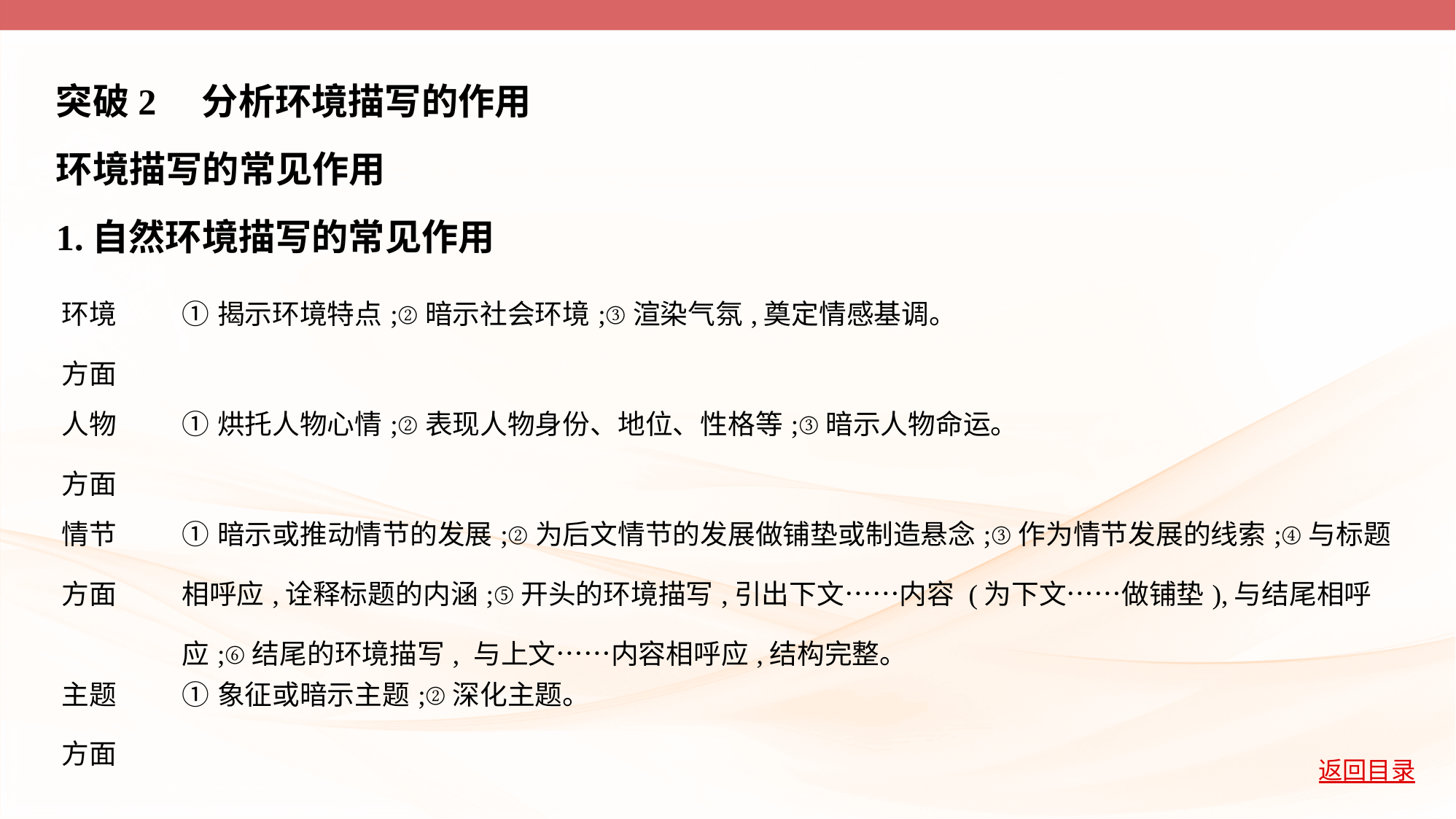

突破2　分析环境描写的作用
环境描写的常见作用
1.自然环境描写的常见作用
| 环境 方面 | ①揭示环境特点;②暗示社会环境;③渲染气氛,奠定情感基调。 |
| --- | --- |
| 人物 方面 | ①烘托人物心情;②表现人物身份、地位、性格等;③暗示人物命运。 |
| 情节 方面 | ①暗示或推动情节的发展;②为后文情节的发展做铺垫或制造悬念;③作为情节发展的线索;④与标题相呼应,诠释标题的内涵;⑤开头的环境描写,引出下文……内容 (为下文……做铺垫),与结尾相呼应;⑥结尾的环境描写, 与上文……内容相呼应,结构完整。 |
| 主题 方面 | ①象征或暗示主题;②深化主题。 |